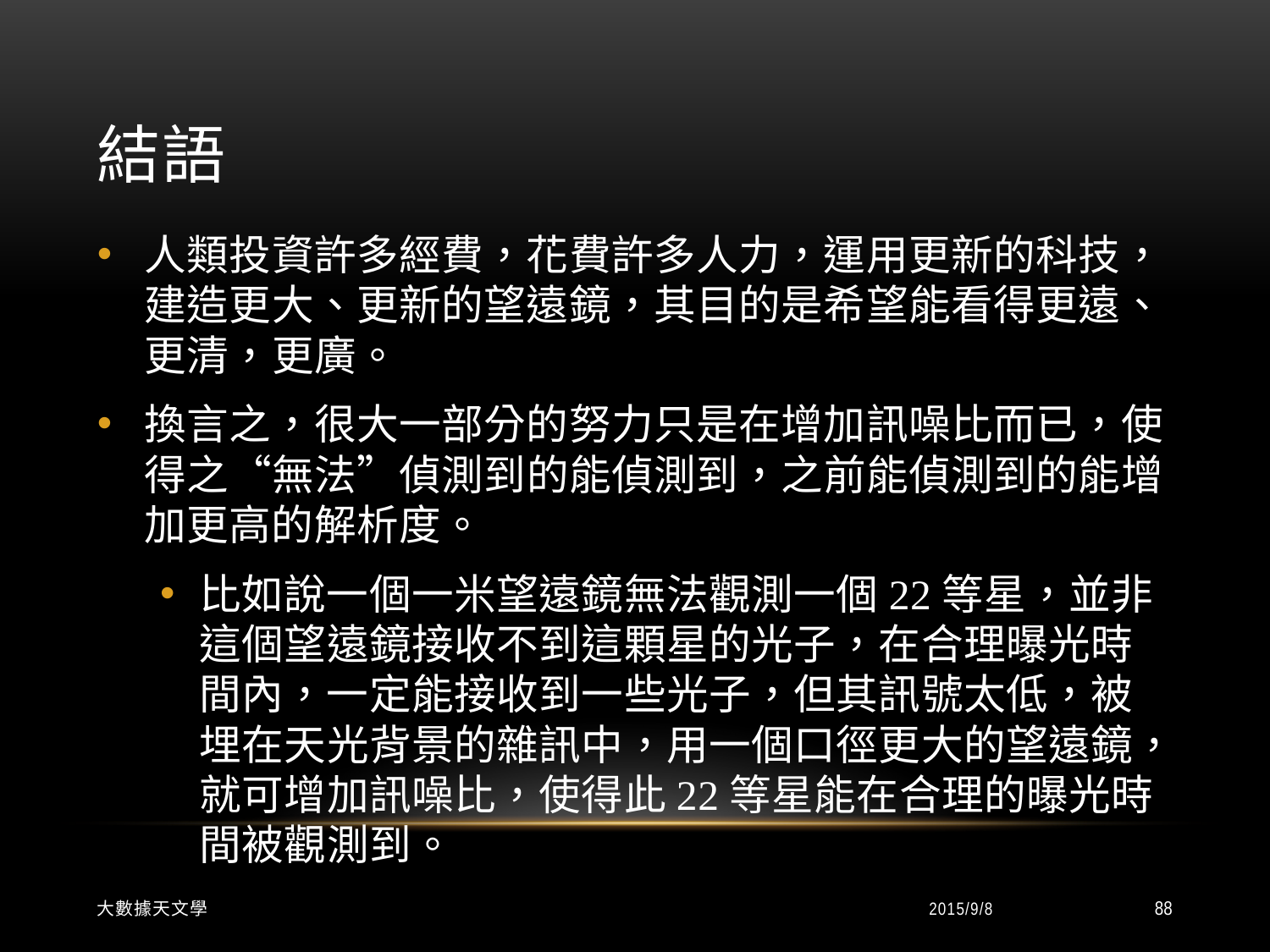

# 結語
人類投資許多經費，花費許多人力，運用更新的科技，建造更大、更新的望遠鏡，其目的是希望能看得更遠、更清，更廣。
換言之，很大一部分的努力只是在增加訊噪比而已，使得之“無法”偵測到的能偵測到，之前能偵測到的能增加更高的解析度。
比如說一個一米望遠鏡無法觀測一個22等星，並非這個望遠鏡接收不到這顆星的光子，在合理曝光時間內，一定能接收到一些光子，但其訊號太低，被埋在天光背景的雜訊中，用一個口徑更大的望遠鏡，就可增加訊噪比，使得此22等星能在合理的曝光時間被觀測到。

大數據天文學
2015/9/8
88